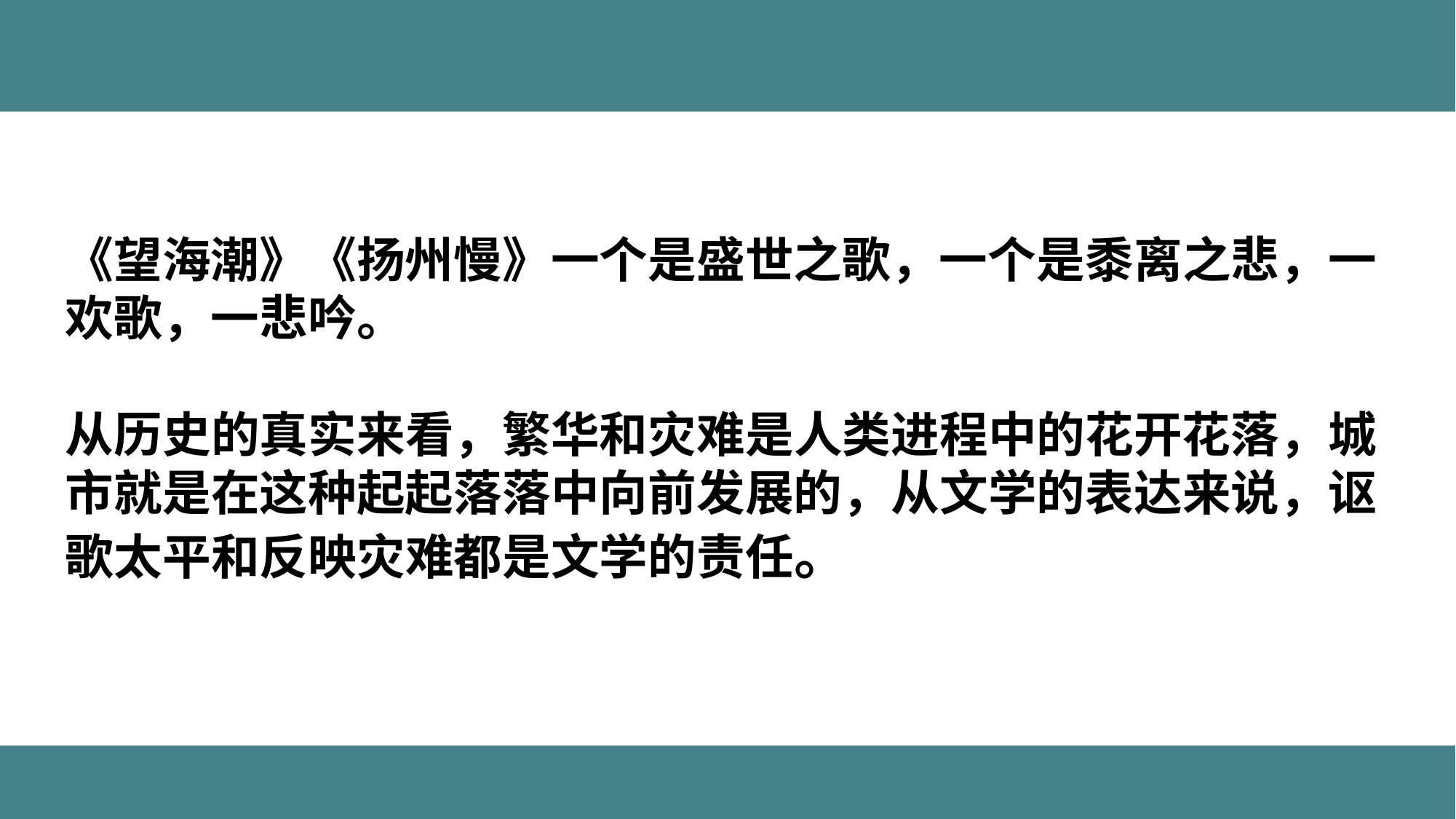

盈
(繁华)
《望海潮》《扬州慢》一个是盛世之歌，一个是黍离之悲，一欢歌，一悲吟。

从历史的真实来看，繁华和灾难是人类进程中的花开花落，城市就是在这种起起落落中向前发展的，从文学的表达来说，讴歌太平和反映灾难都是文学的责任。